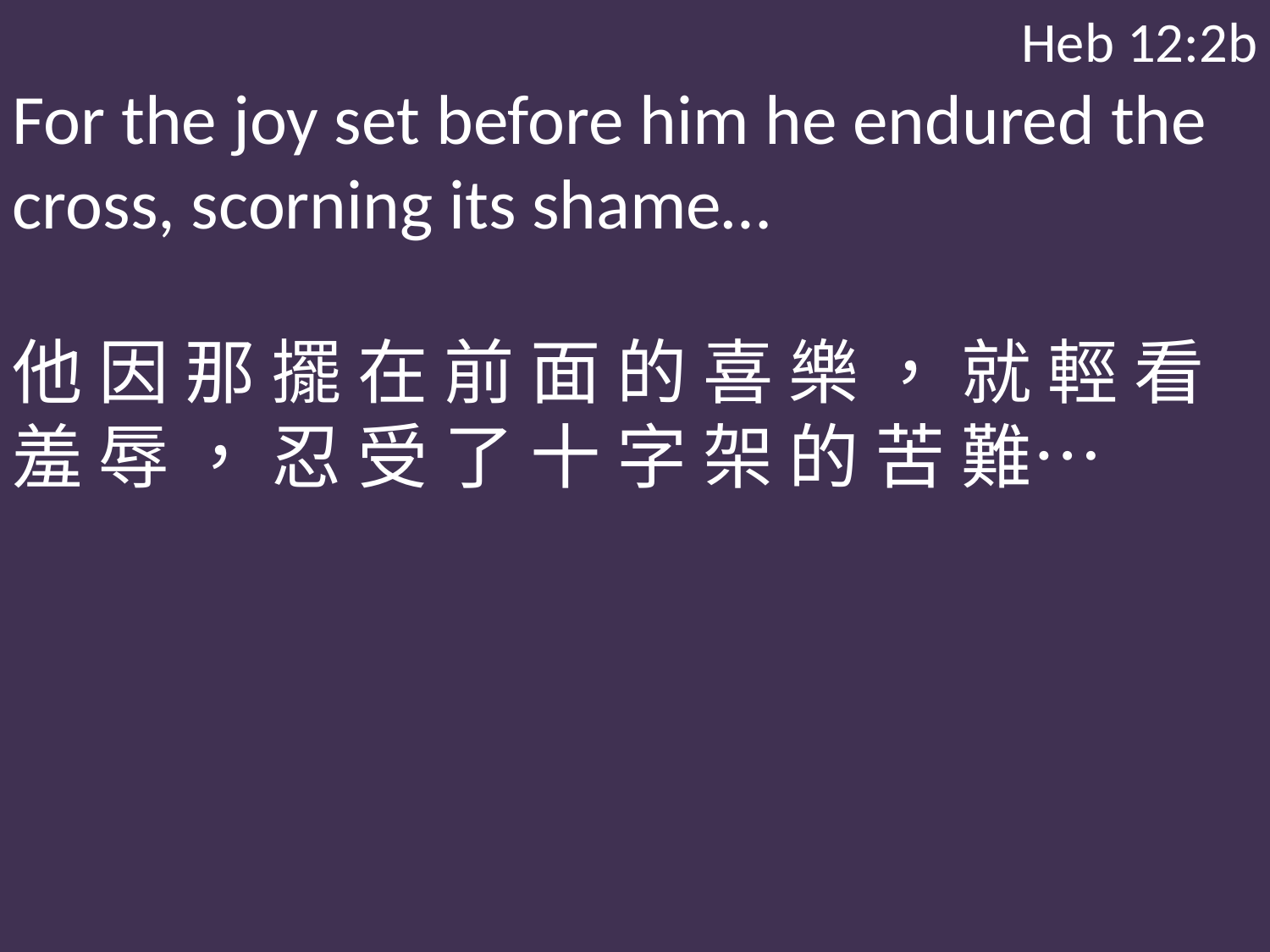

Heb 12:2b
For the joy set before him he endured the cross, scorning its shame…

他 因 那 擺 在 前 面 的 喜 樂 ， 就 輕 看 羞 辱 ， 忍 受 了 十 字 架 的 苦 難…